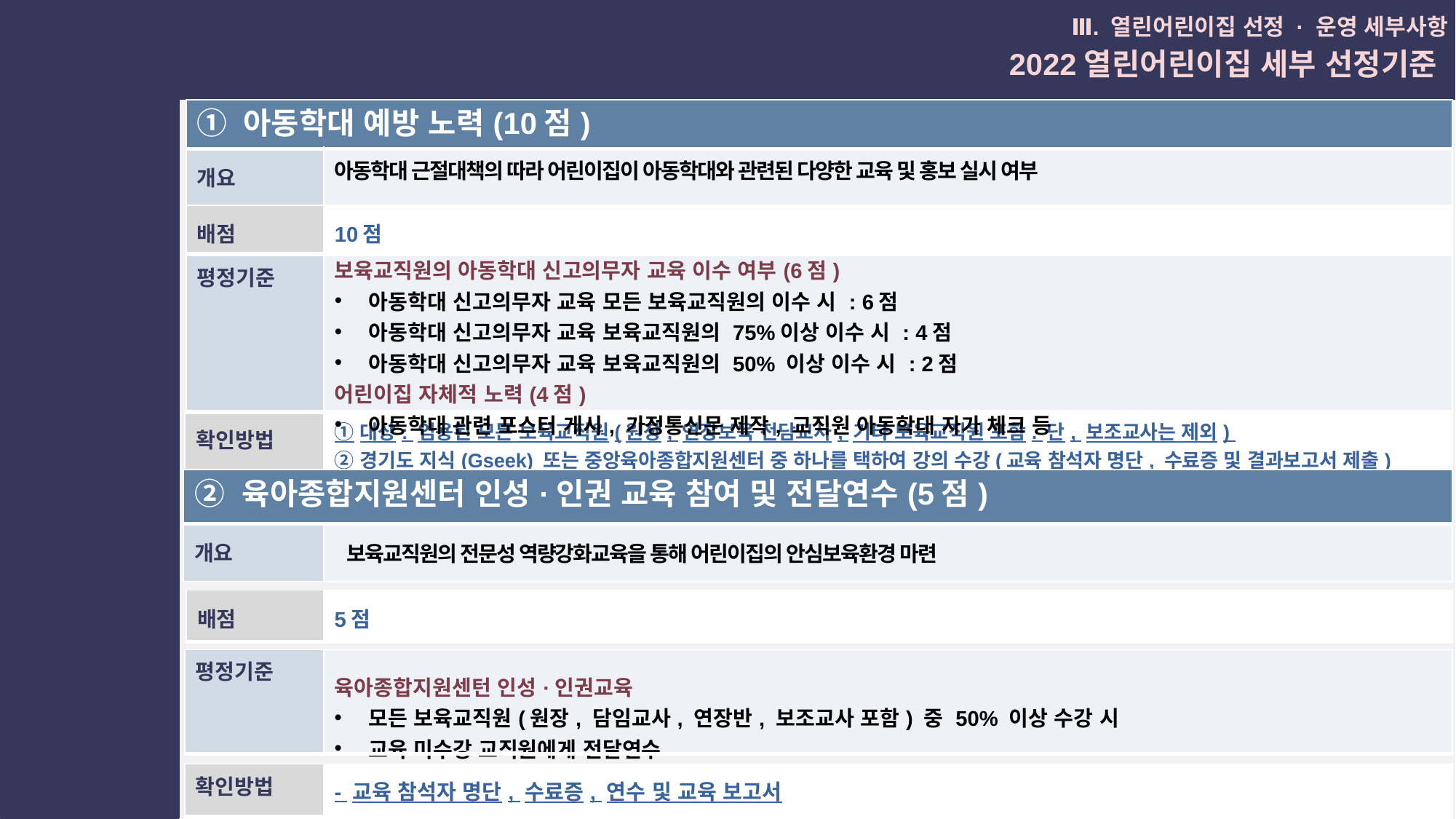

Ⅲ. 열린어린이집 선정 · 운영 세부사항
5. 지자체 자체 선정기준
 2022열린어린이집 세부 선정기준

| ① 아동학대 예방 노력(10점) |  |
| --- | --- |
| 개요 | 아동학대 근절대책의 따라 어린이집이 아동학대와 관련된 다양한 교육 및 홍보 실시 여부 |
| 배점 | 10점 |
| --- | --- |
| 평정기준 | 보육교직원의 아동학대 신고의무자 교육 이수 여부(6점) 아동학대 신고의무자 교육 모든 보육교직원의 이수 시 : 6점 아동학대 신고의무자 교육 보육교직원의 75%이상 이수 시 : 4점 아동학대 신고의무자 교육 보육교직원의 50% 이상 이수 시 : 2점 어린이집 자체적 노력(4점) 아동학대 관련 포스터 게시, 가정통신문 제작, 교직원 아동학대 자가 체크 등 |
| --- | --- |
| 확인방법 | ①대상: 임용된 모든 보육교직원(원장, 연장보육 전담교사, 기타 보육교직원 포함. 단, 보조교사는 제외) ②경기도 지식(Gseek) 또는 중앙육아종합지원센터 중 하나를 택하여 강의 수강(교육 참석자 명단, 수료증 및 결과보고서 제출) - 어린이집 내 아동학대 신고의무자 관련 포스터 게시 여부, 가정통신문 제작 및 발송 여부 |
| --- | --- |
| ② 육아종합지원센터 인성·인권 교육 참여 및 전달연수(5점) |  |
| --- | --- |
| 개요 | 보육교직원의 전문성 역량강화교육을 통해 어린이집의 안심보육환경 마련 |
| 배점 | 5점 |
| --- | --- |
| 평정기준 | 육아종합지원센턴 인성·인권교육 모든 보육교직원(원장, 담임교사, 연장반, 보조교사 포함) 중 50% 이상 수강 시 교육 미수강 교직원에게 전달연수 |
| --- | --- |
| 확인방법 | - 교육 참석자 명단, 수료증, 연수 및 교육 보고서 |
| --- | --- |